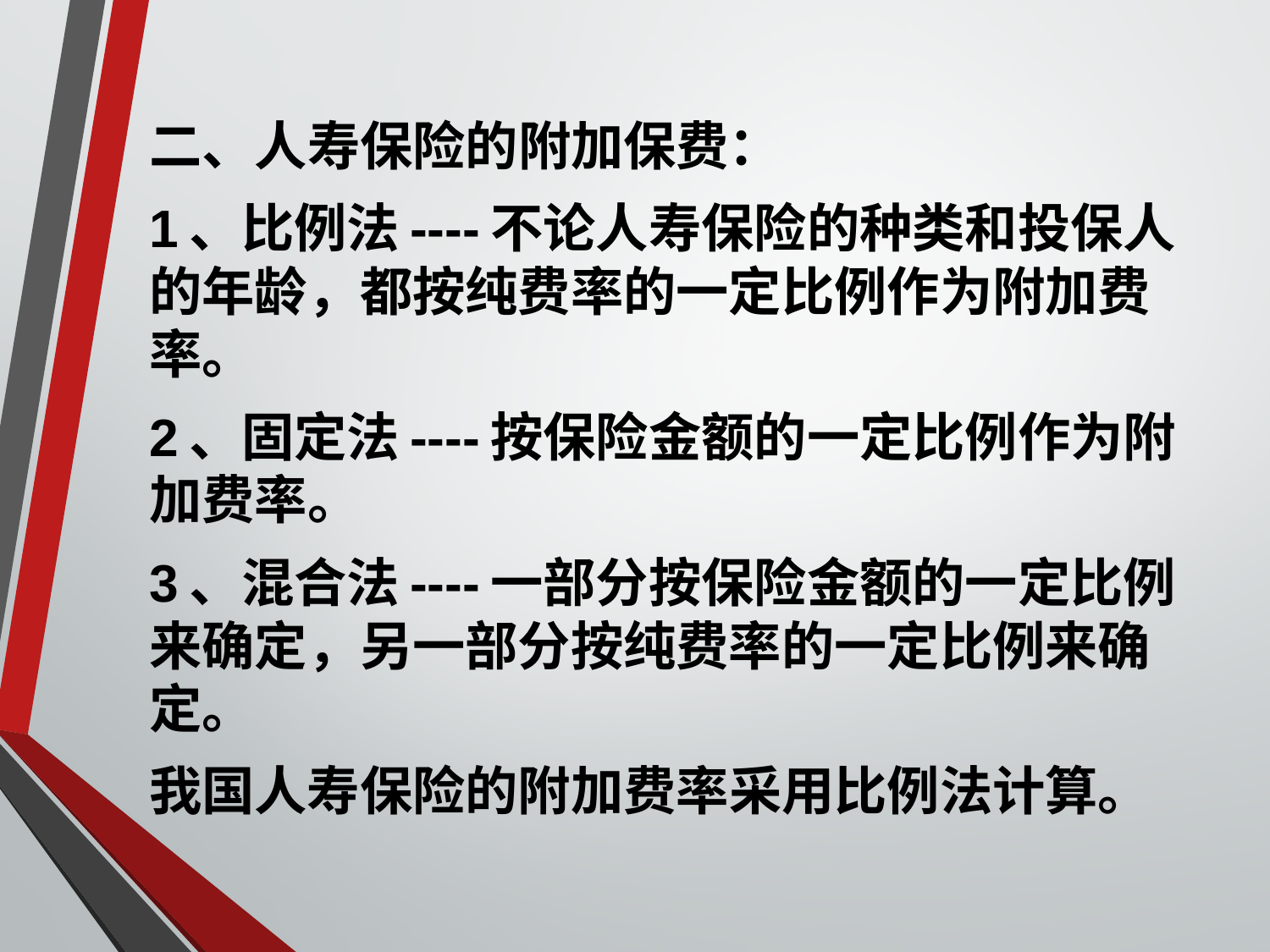

二、人寿保险的附加保费：
1、比例法----不论人寿保险的种类和投保人的年龄，都按纯费率的一定比例作为附加费率。
2、固定法----按保险金额的一定比例作为附加费率。
3、混合法----一部分按保险金额的一定比例来确定，另一部分按纯费率的一定比例来确定。
我国人寿保险的附加费率采用比例法计算。